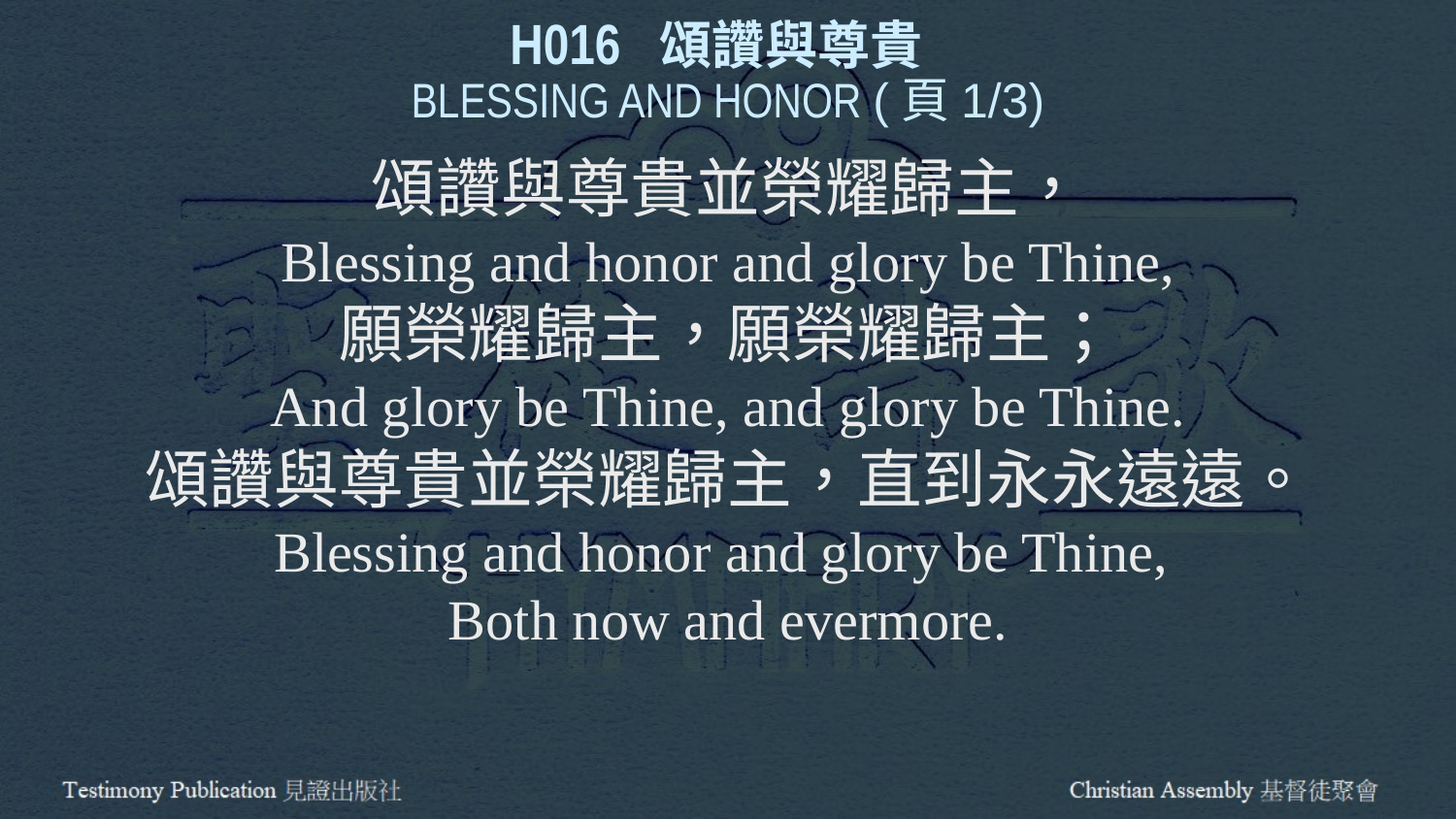

H016  頌讚與尊貴
BLESSING AND HONOR (頁1/3)
頌讚與尊貴並榮耀歸主，
Blessing and honor and glory be Thine,
願榮耀歸主，願榮耀歸主；
And glory be Thine, and glory be Thine.
頌讚與尊貴並榮耀歸主，直到永永遠遠。
Blessing and honor and glory be Thine,
Both now and evermore.